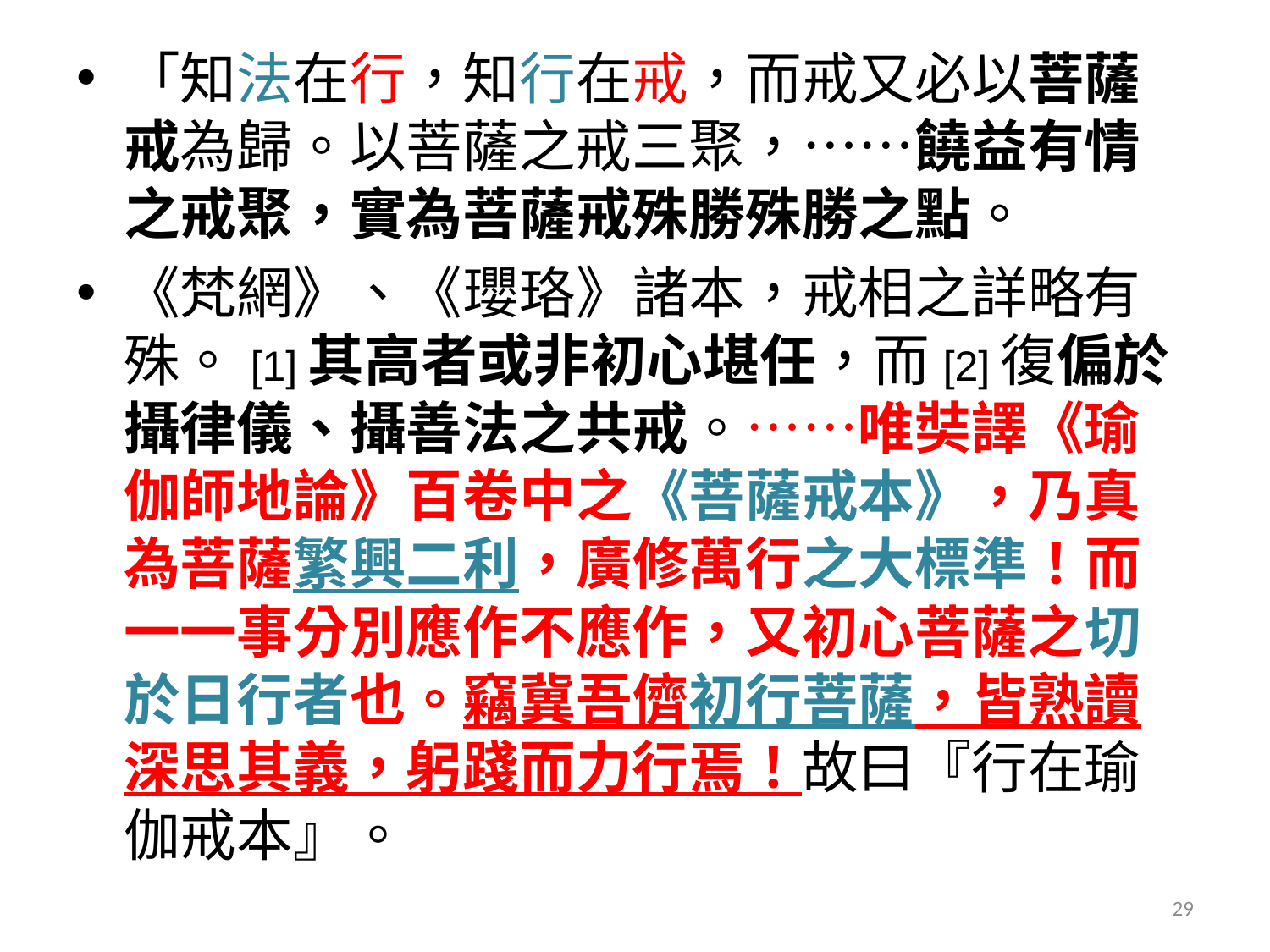

「知法在行，知行在戒，而戒又必以菩薩戒為歸。以菩薩之戒三聚，……饒益有情之戒聚，實為菩薩戒殊勝殊勝之點。
《梵網》、《瓔珞》諸本，戒相之詳略有殊。[1]其高者或非初心堪任，而[2]復偏於攝律儀、攝善法之共戒。……唯奘譯《瑜伽師地論》百卷中之《菩薩戒本》，乃真為菩薩繁興二利，廣修萬行之大標準！而一一事分別應作不應作，又初心菩薩之切於日行者也。竊冀吾儕初行菩薩，皆熟讀深思其義，躬踐而力行焉！故曰『行在瑜伽戒本』。
29